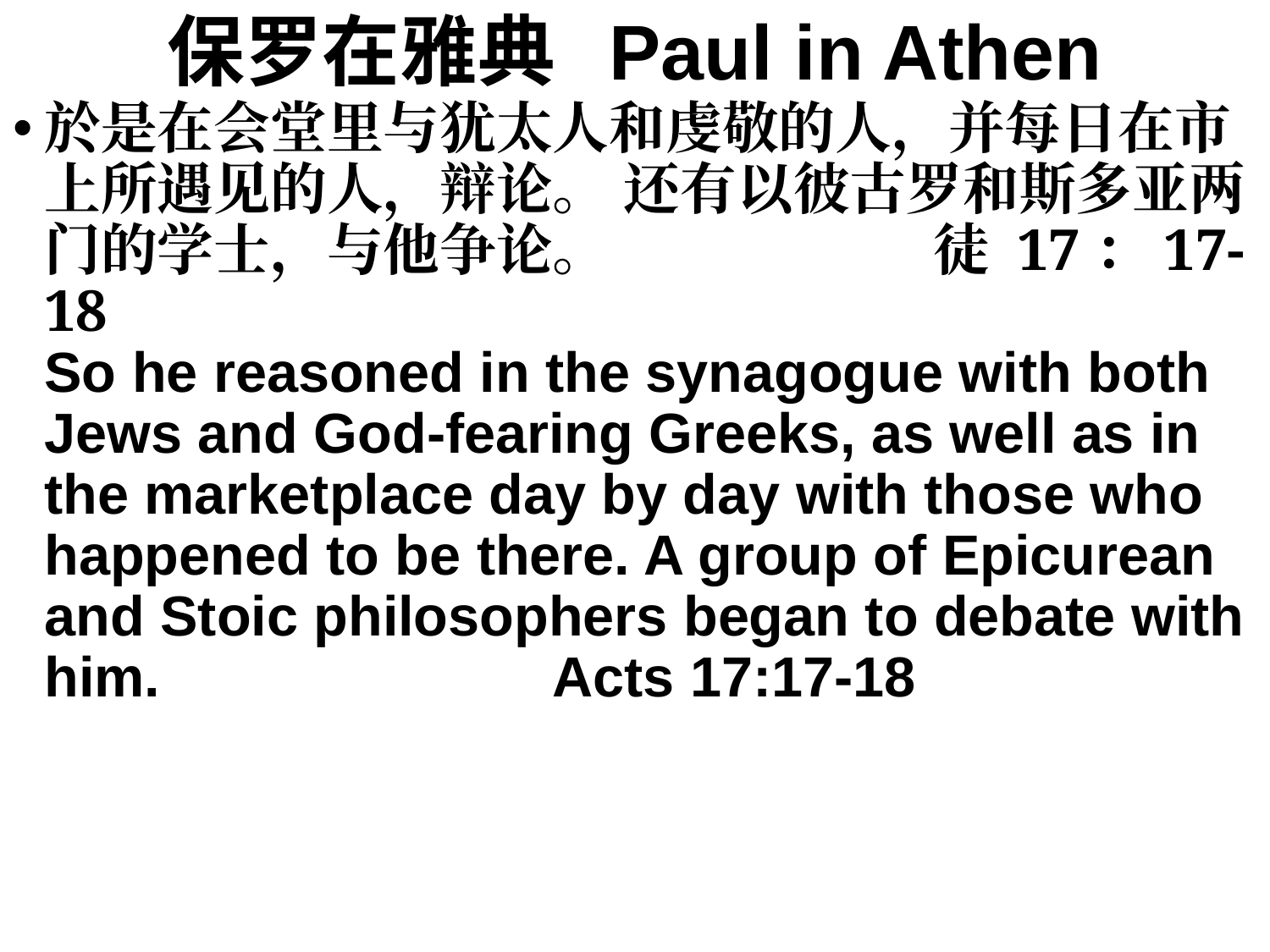

# 保罗在雅典  Paul in Athen
於是在会堂里与犹太人和虔敬的人，并每日在市上所遇见的人，辩论。 还有以彼古罗和斯多亚两门的学士，与他争论。			徒 17：17-18
So he reasoned in the synagogue with both Jews and God-fearing Greeks, as well as in the marketplace day by day with those who happened to be there. A group of Epicurean and Stoic philosophers began to debate with him. 			Acts 17:17-18